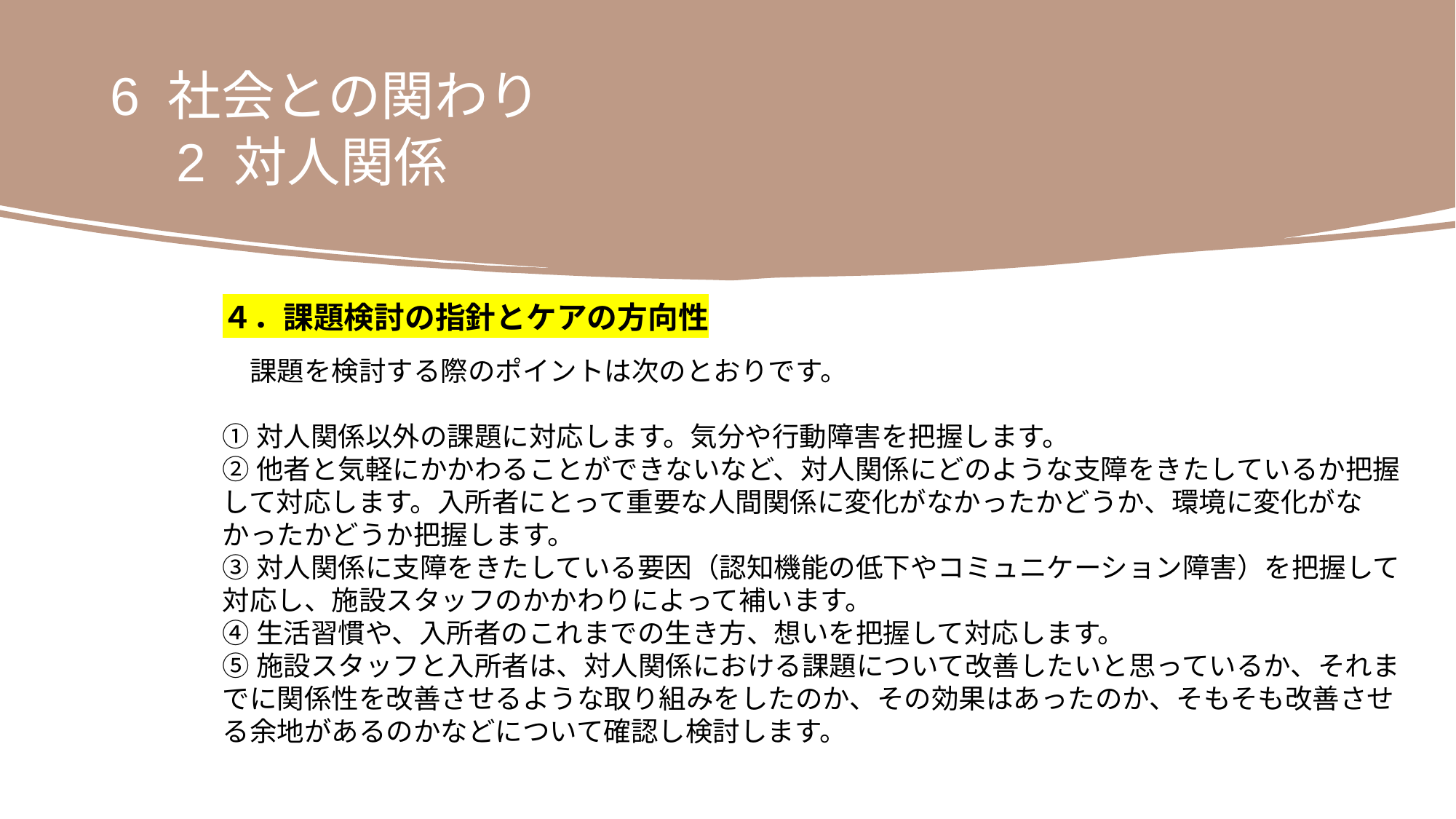

6 社会との関わり
　2 対人関係

４．課題検討の指針とケアの方向性

　課題を検討する際のポイントは次のとおりです。

①対人関係以外の課題に対応します。気分や行動障害を把握します。
②他者と気軽にかかわることができないなど、対人関係にどのような支障をきたしているか把握して対応します。入所者にとって重要な人間関係に変化がなかったかどうか、環境に変化がなかったかどうか把握します。
③対人関係に支障をきたしている要因（認知機能の低下やコミュニケーション障害）を把握して対応し、施設スタッフのかかわりによって補います。
④生活習慣や、入所者のこれまでの生き方、想いを把握して対応します。
⑤施設スタッフと入所者は、対人関係における課題について改善したいと思っているか、それまでに関係性を改善させるような取り組みをしたのか、その効果はあったのか、そもそも改善させる余地があるのかなどについて確認し検討します。